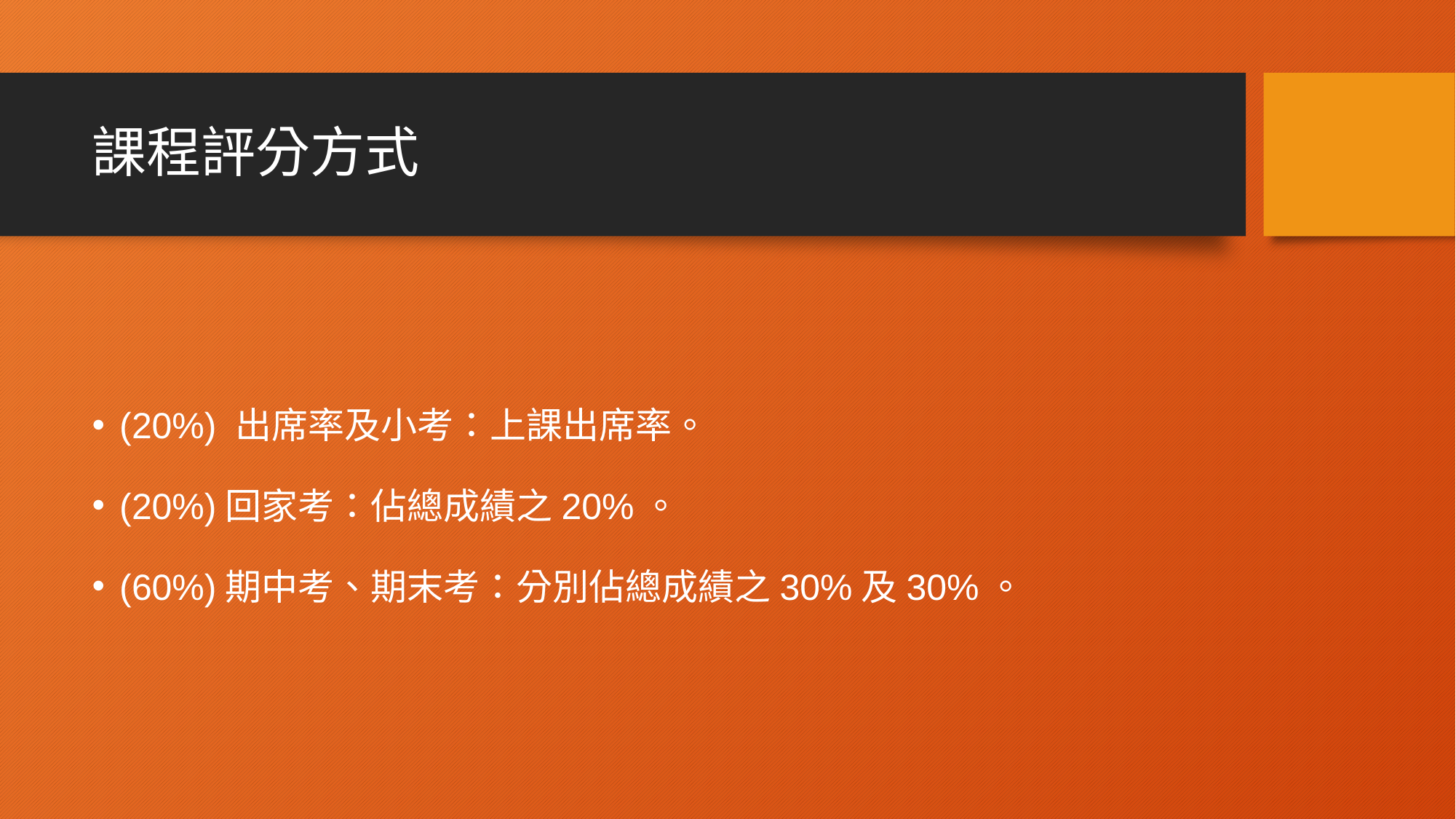

# 課程評分方式
(20%) 出席率及小考：上課出席率。
(20%)回家考：佔總成績之20%。
(60%)期中考、期末考：分別佔總成績之30%及30%。